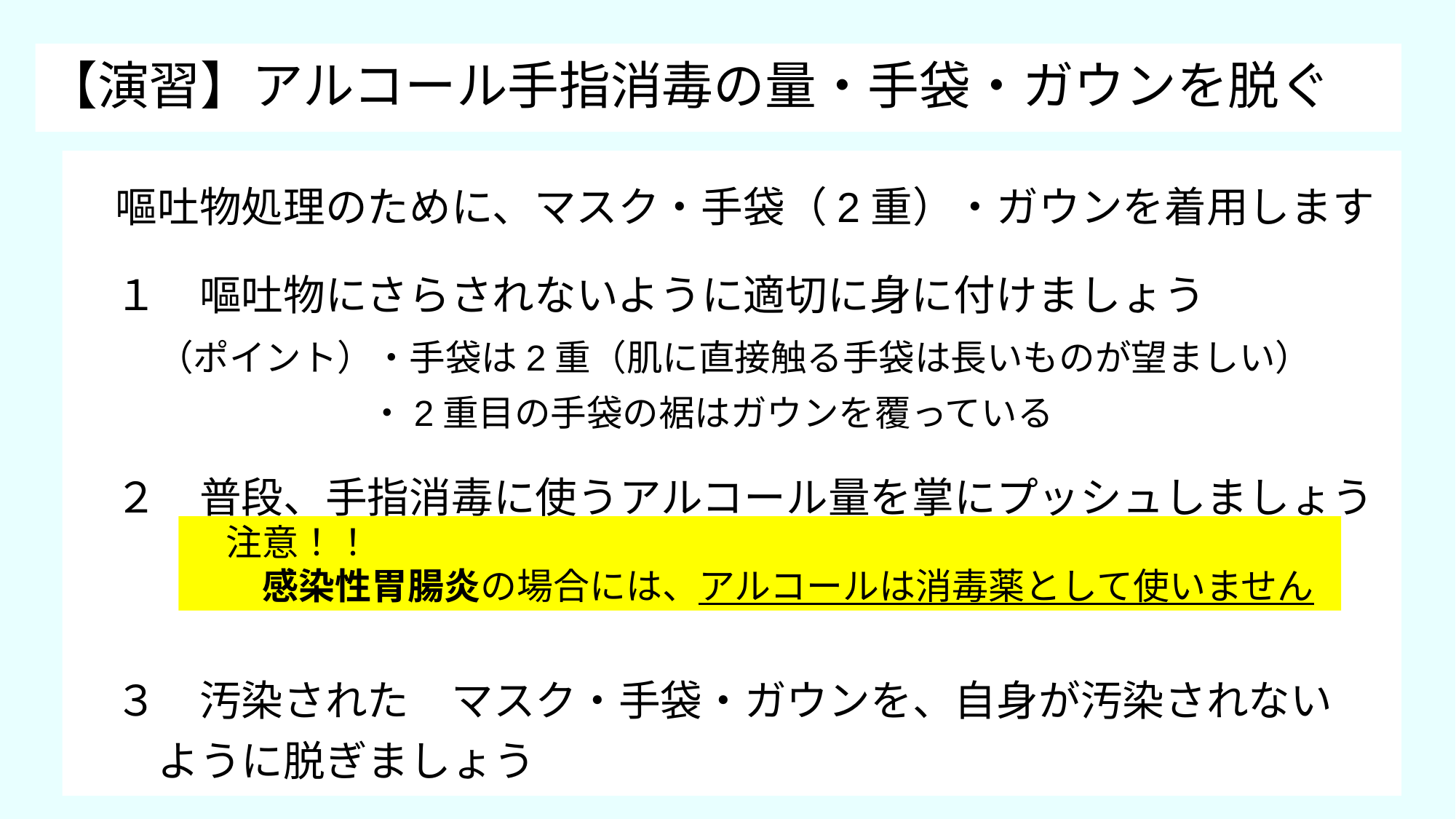

# 【演習】アルコール手指消毒の量・手袋・ガウンを脱ぐ

　嘔吐物処理のために、マスク・手袋（2重）・ガウンを着用します

　１　嘔吐物にさらされないように適切に身に付けましょう
　　（ポイント）・手袋は2重（肌に直接触る手袋は長いものが望ましい）
　　　　　　　　 ・2重目の手袋の裾はガウンを覆っている

　２　普段、手指消毒に使うアルコール量を掌にプッシュしましょう

　３　汚染された　マスク・手袋・ガウンを、自身が汚染されない
　　ように脱ぎましょう
　注意！！
　　感染性胃腸炎の場合には、アルコールは消毒薬として使いません